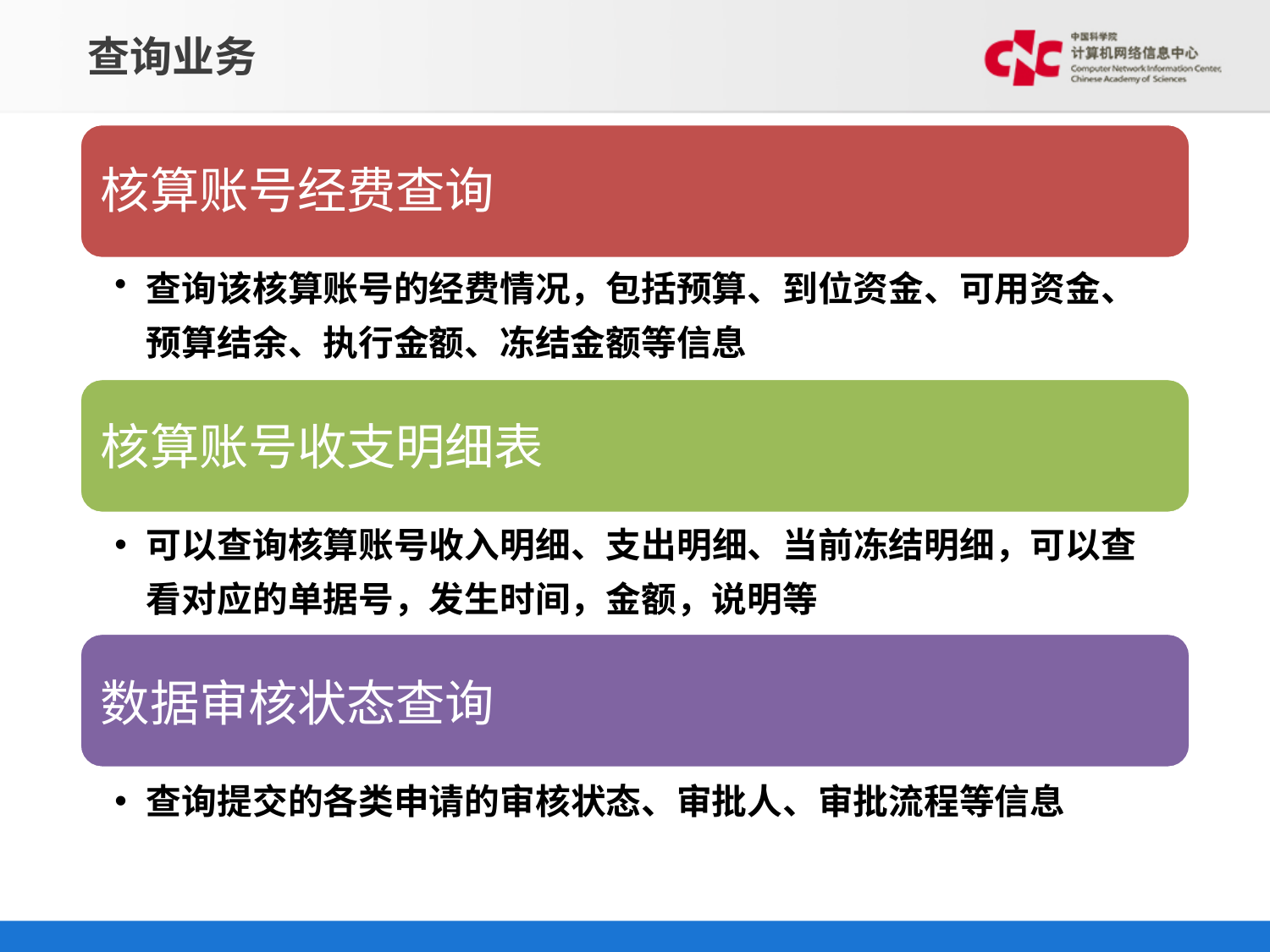

# 查询业务

核算账号经费查询
查询该核算账号的经费情况，包括预算、到位资金、可用资金、预算结余、执行金额、冻结金额等信息

核算账号收支明细表
可以查询核算账号收入明细、支出明细、当前冻结明细，可以查看对应的单据号，发生时间，金额，说明等

数据审核状态查询
查询提交的各类申请的审核状态、审批人、审批流程等信息